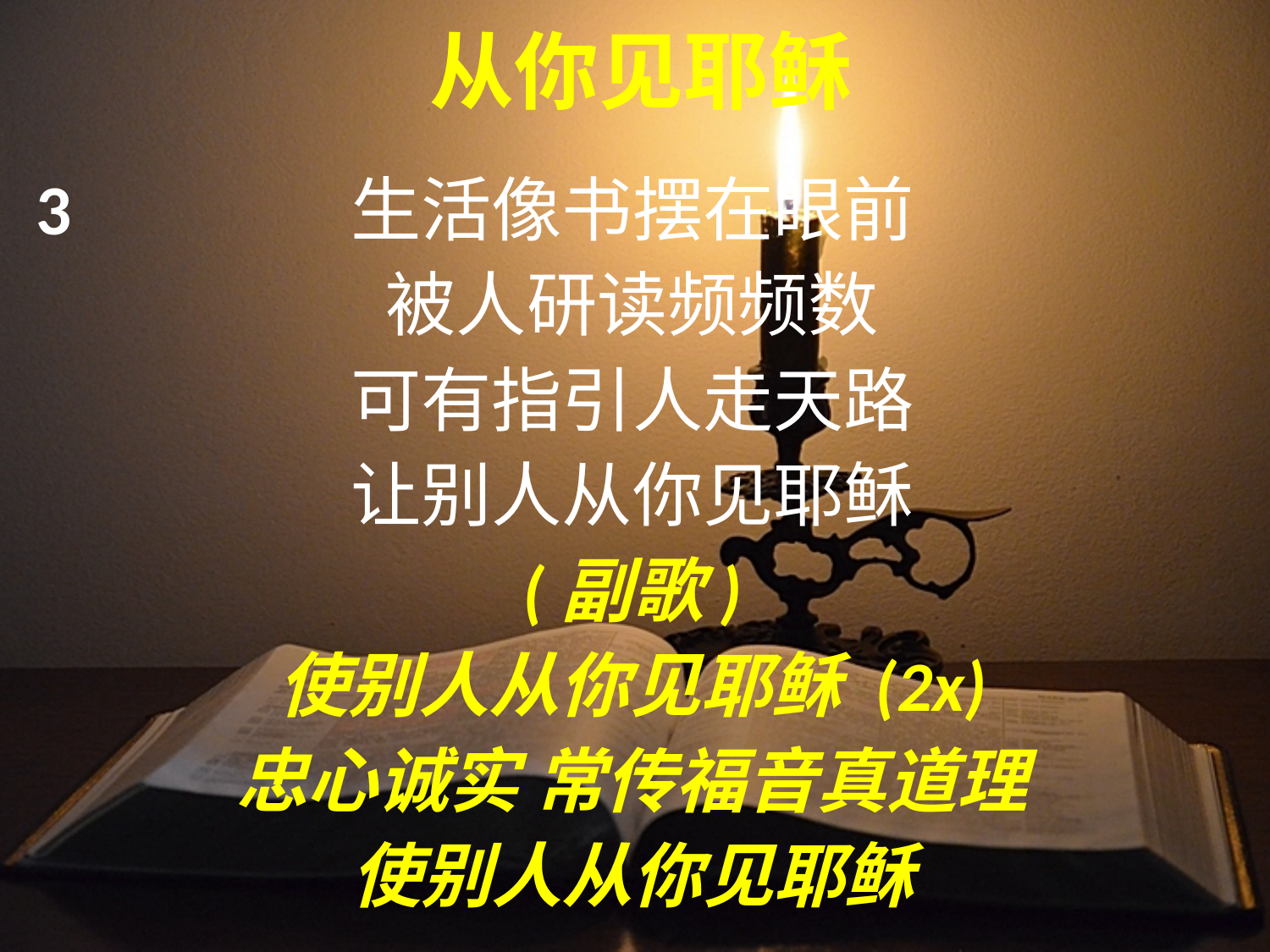

當你經歷罪世路程，生活為眾目所注，
心要純潔，表裡如一，使別人從你見耶稣。
生活像書擺在眼前，被人研讀頻頻數，
可有指引人走天路，讓別人從你見耶稣？
當你蒙召回天家時，所領靈魂都歸主，
何等快樂，何等安慰！因別人從你見耶稣。
不論晝夜為主而活，忠、勇、真誠像恩主，
帶領迷羊歸向就光，使別人從你見耶稣。
副歌：使別人從你見耶稣，使別人從你見耶稣，
　　　忠心誠實，常傳福音真道理，使別人從你見耶稣。
从你见耶稣
3
生活像书摆在眼前
被人研读频频数
可有指引人走天路
让别人从你见耶稣
(副歌)
使别人从你见耶稣 (2x)
忠心诚实 常传福音真道理
使别人从你见耶稣